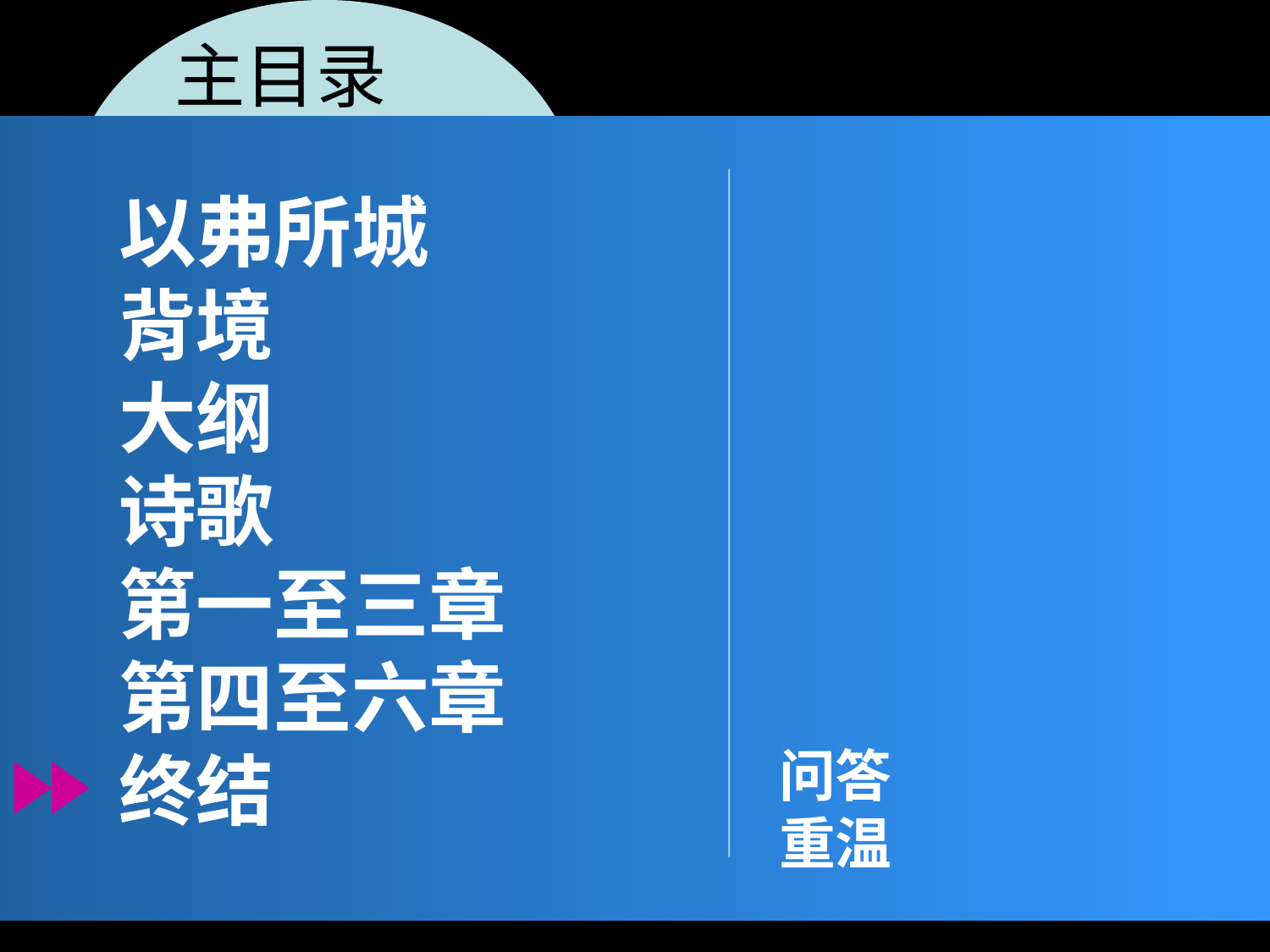

主目录

以弗所城
背境
大纲
诗歌
第一至三章
第四至六章
终结
问答
重温